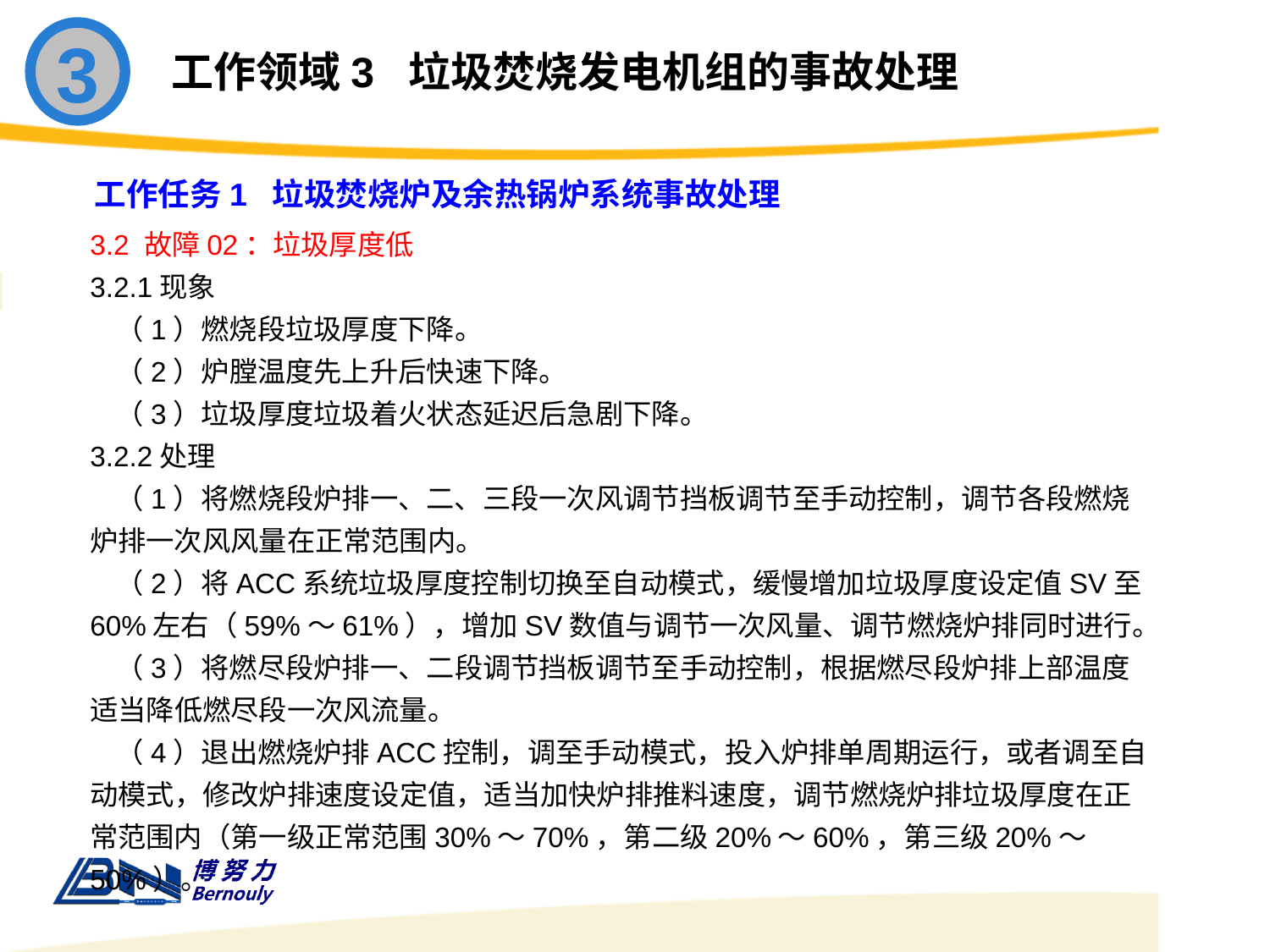

3
工作领域3  垃圾焚烧发电机组的事故处理
工作任务1  垃圾焚烧炉及余热锅炉系统事故处理
3.2 故障02：垃圾厚度低
3.2.1现象
   （1）燃烧段垃圾厚度下降。
   （2）炉膛温度先上升后快速下降。
   （3）垃圾厚度垃圾着火状态延迟后急剧下降。
3.2.2处理
   （1）将燃烧段炉排一、二、三段一次风调节挡板调节至手动控制，调节各段燃烧炉排一次风风量在正常范围内。
   （2）将ACC系统垃圾厚度控制切换至自动模式，缓慢增加垃圾厚度设定值SV至60%左右（59%～61%），增加SV数值与调节一次风量、调节燃烧炉排同时进行。
   （3）将燃尽段炉排一、二段调节挡板调节至手动控制，根据燃尽段炉排上部温度适当降低燃尽段一次风流量。
   （4）退出燃烧炉排ACC控制，调至手动模式，投入炉排单周期运行，或者调至自动模式，修改炉排速度设定值，适当加快炉排推料速度，调节燃烧炉排垃圾厚度在正常范围内（第一级正常范围30%～70%，第二级20%～60%，第三级20%～50%）。